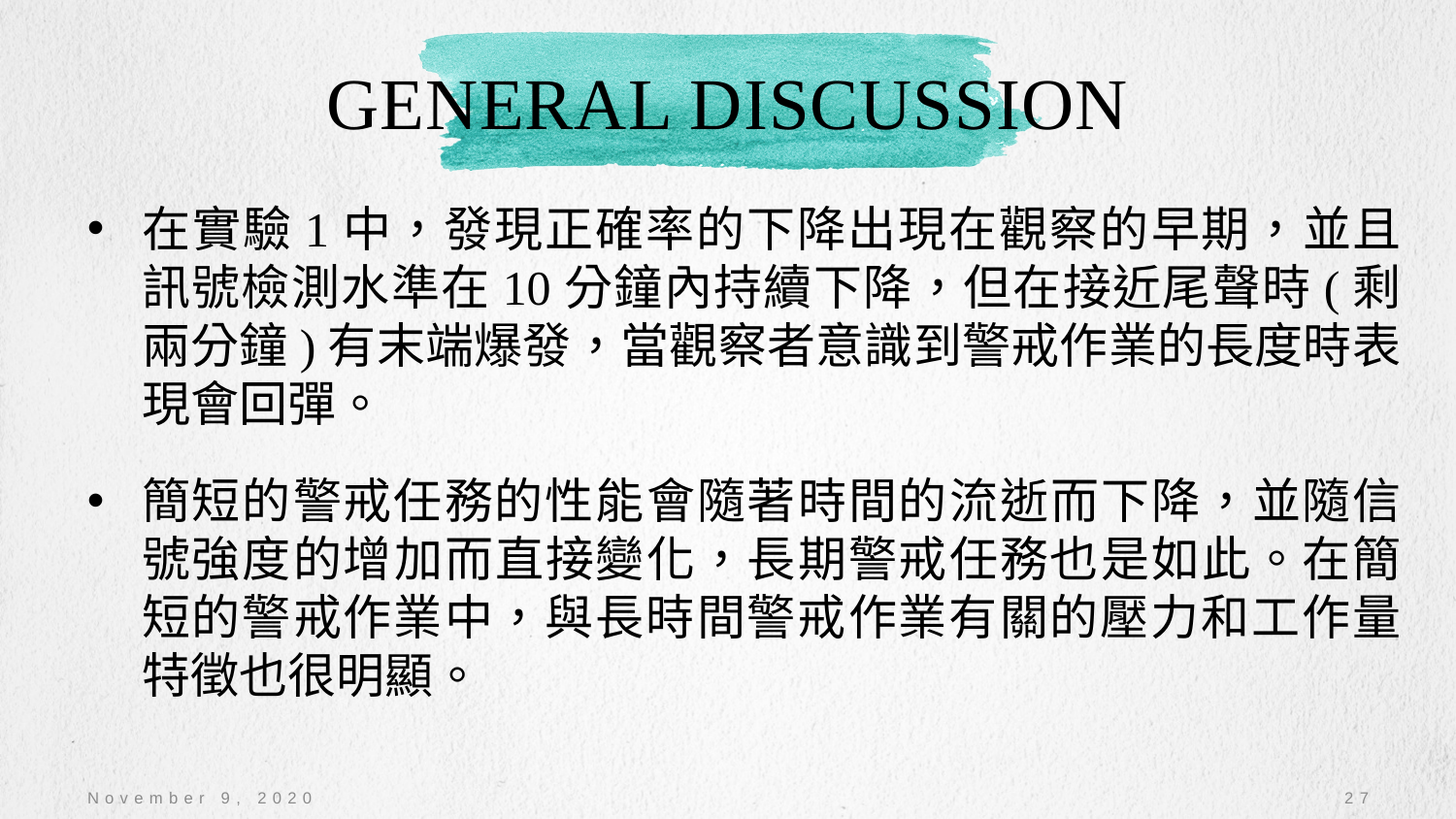

# GENERAL DISCUSSION
在實驗1中，發現正確率的下降出現在觀察的早期，並且訊號檢測水準在10分鐘內持續下降，但在接近尾聲時(剩兩分鐘)有末端爆發，當觀察者意識到警戒作業的長度時表現會回彈。
簡短的警戒任務的性能會隨著時間的流逝而下降，並隨信號強度的增加而直接變化，長期警戒任務也是如此。在簡短的警戒作業中，與長時間警戒作業有關的壓力和工作量特徵也很明顯。

November 9, 2020
27